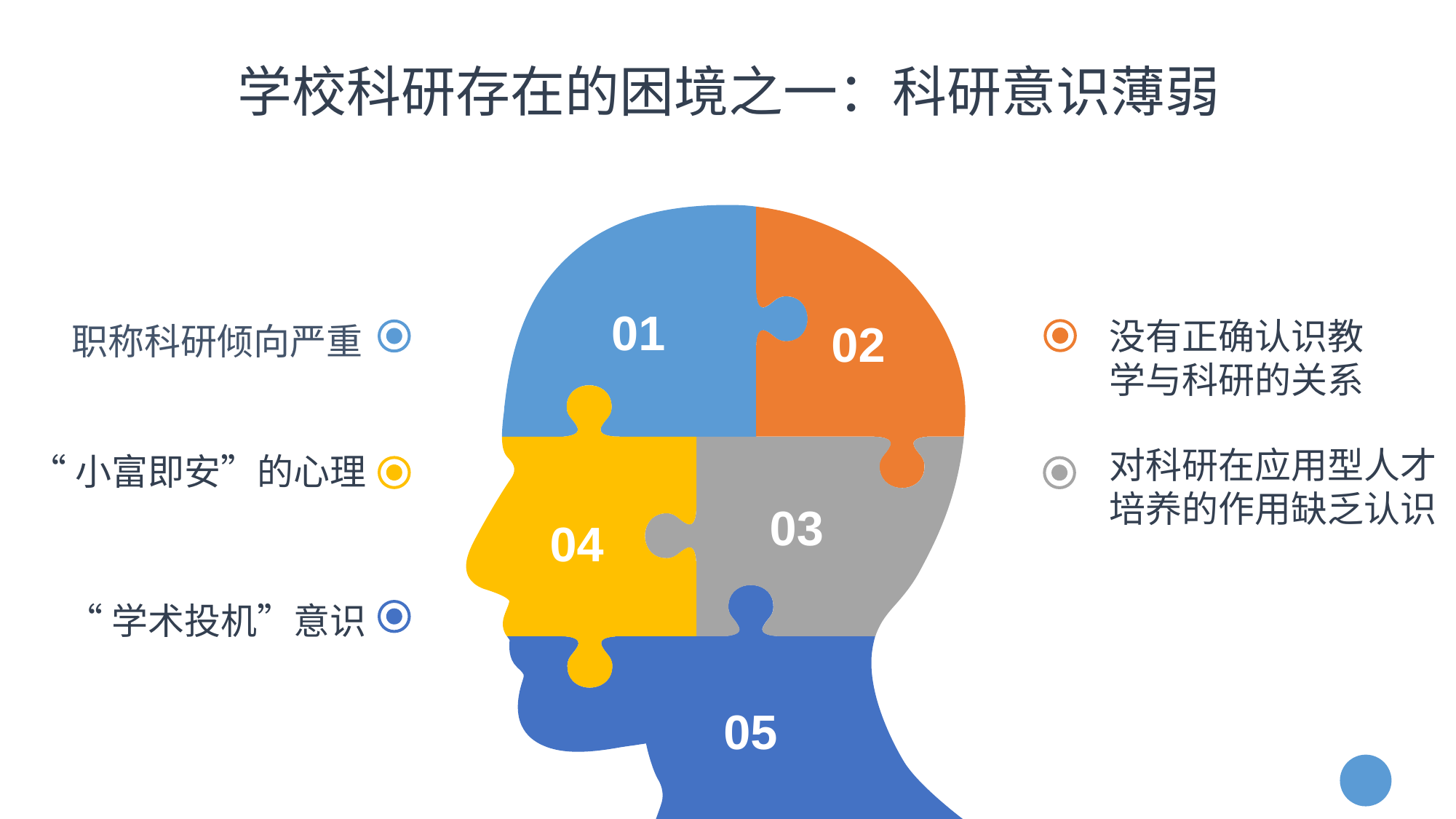

# 学校科研存在的困境之一：科研意识薄弱

01

职称科研倾向严重

没有正确认识教学与科研的关系

02
对科研在应用型人才
培养的作用缺乏认识

03
“小富即安”的心理

04
“学术投机”意识

05
20